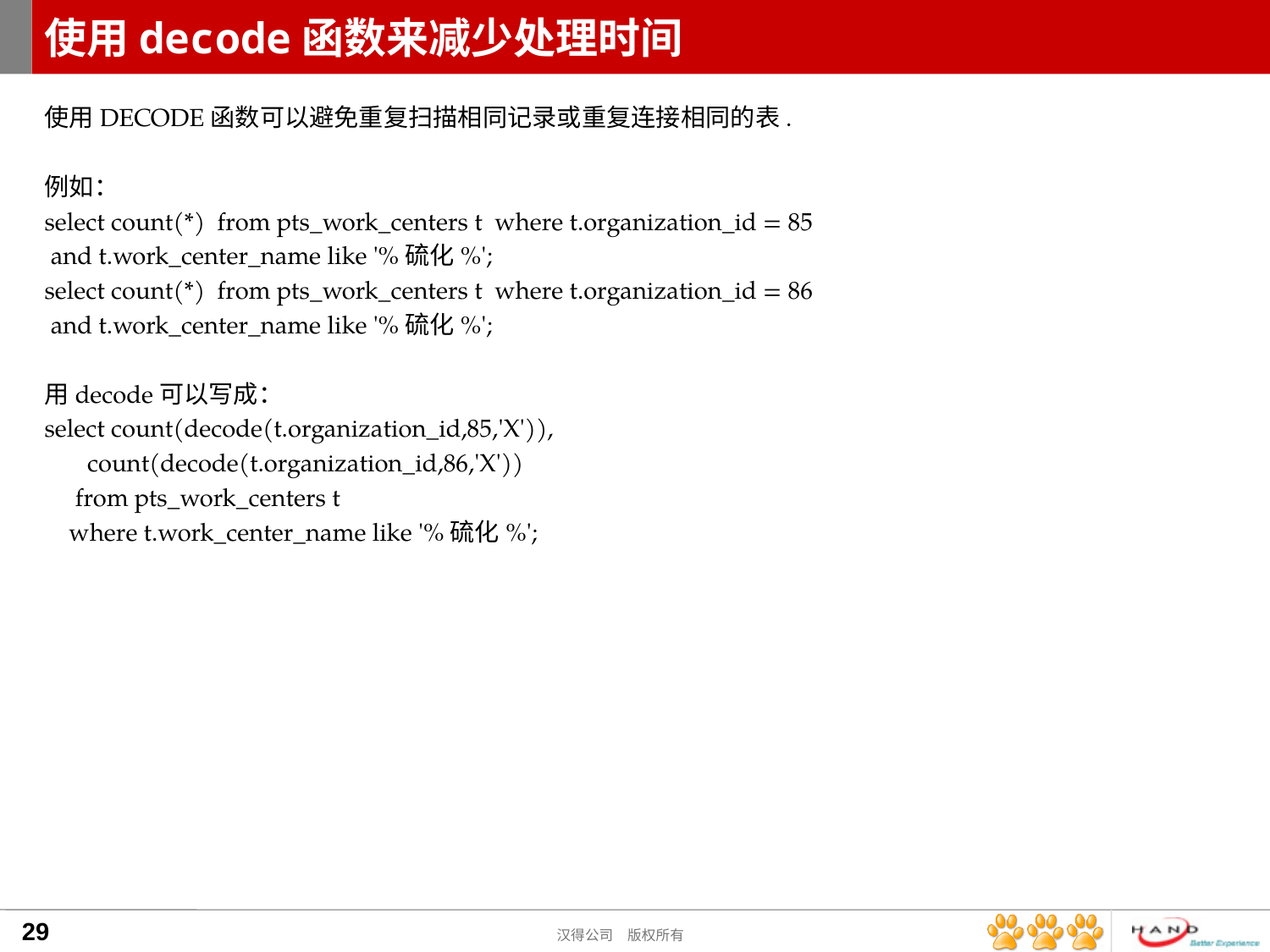

# 使用decode函数来减少处理时间
使用DECODE函数可以避免重复扫描相同记录或重复连接相同的表.

例如：
select count(*)  from pts_work_centers t  where t.organization_id = 85
 and t.work_center_name like '%硫化%';
select count(*)  from pts_work_centers t  where t.organization_id = 86
 and t.work_center_name like '%硫化%';

用decode可以写成：
select count(decode(t.organization_id,85,'X')),
       count(decode(t.organization_id,86,'X'))
     from pts_work_centers t
    where t.work_center_name like '%硫化%';

29